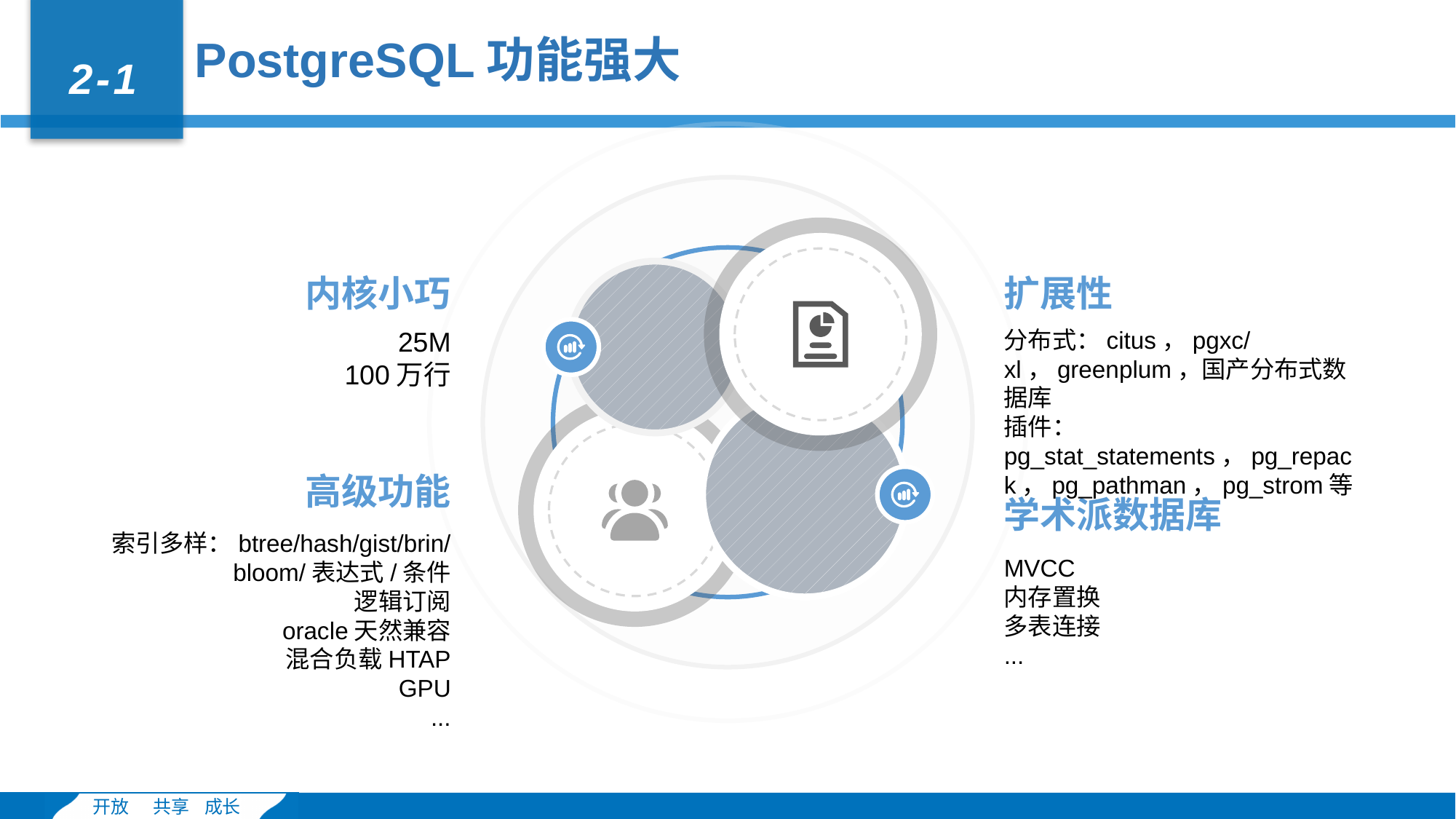

PostgreSQL功能强大
2-1

内核小巧
25M
100万行

扩展性
分布式：citus，pgxc/xl，greenplum，国产分布式数据库
插件：pg_stat_statements，pg_repack，pg_pathman，pg_strom等

高级功能
索引多样：btree/hash/gist/brin/bloom/表达式/条件
逻辑订阅
oracle天然兼容
混合负载HTAP
GPU
...

学术派数据库
MVCC
内存置换
多表连接
...